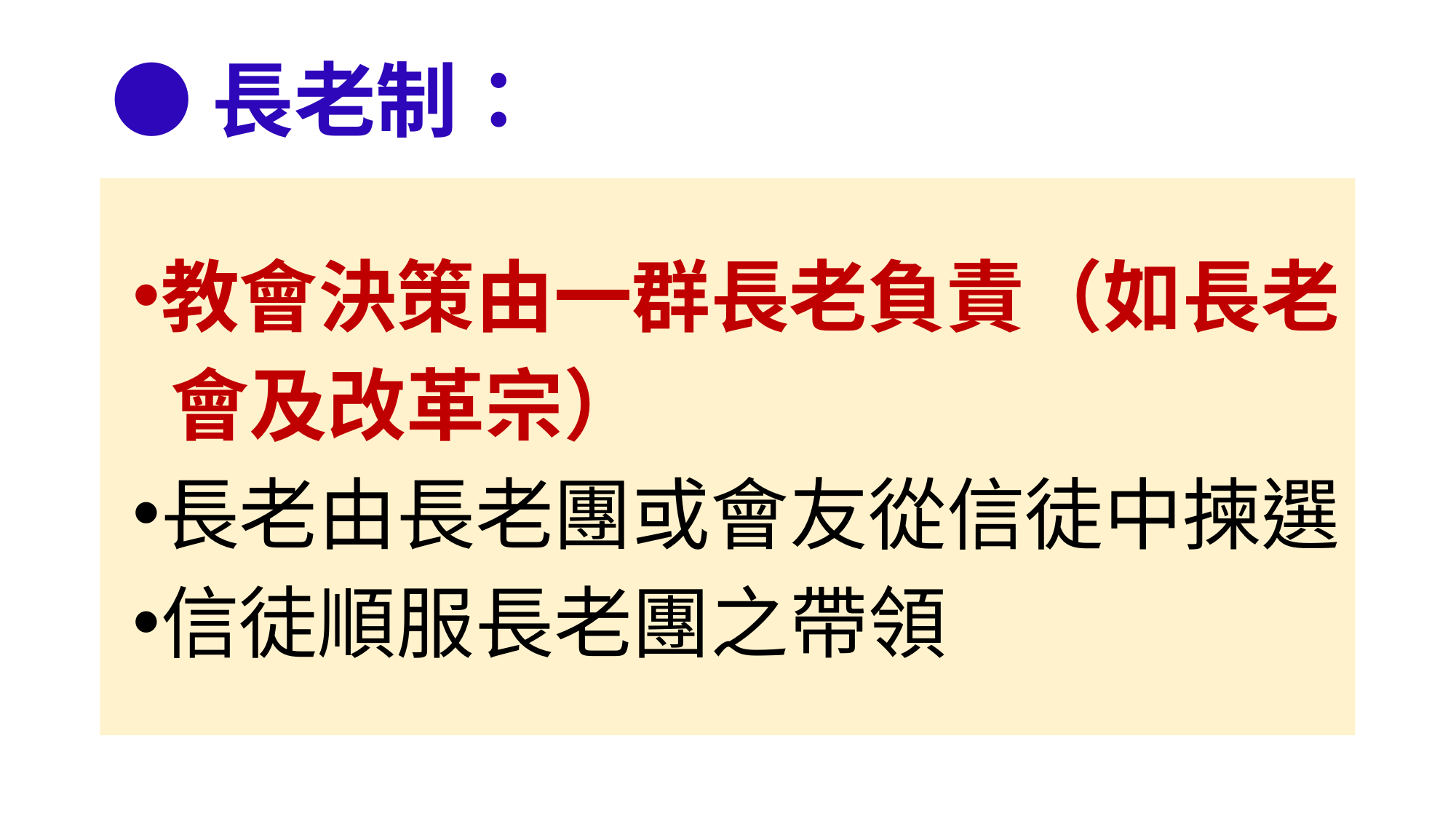

# ●長老制：

教會決策由一群長老負責（如長老
 會及改革宗）
長老由長老團或會友從信徒中揀選
信徒順服長老團之帶領